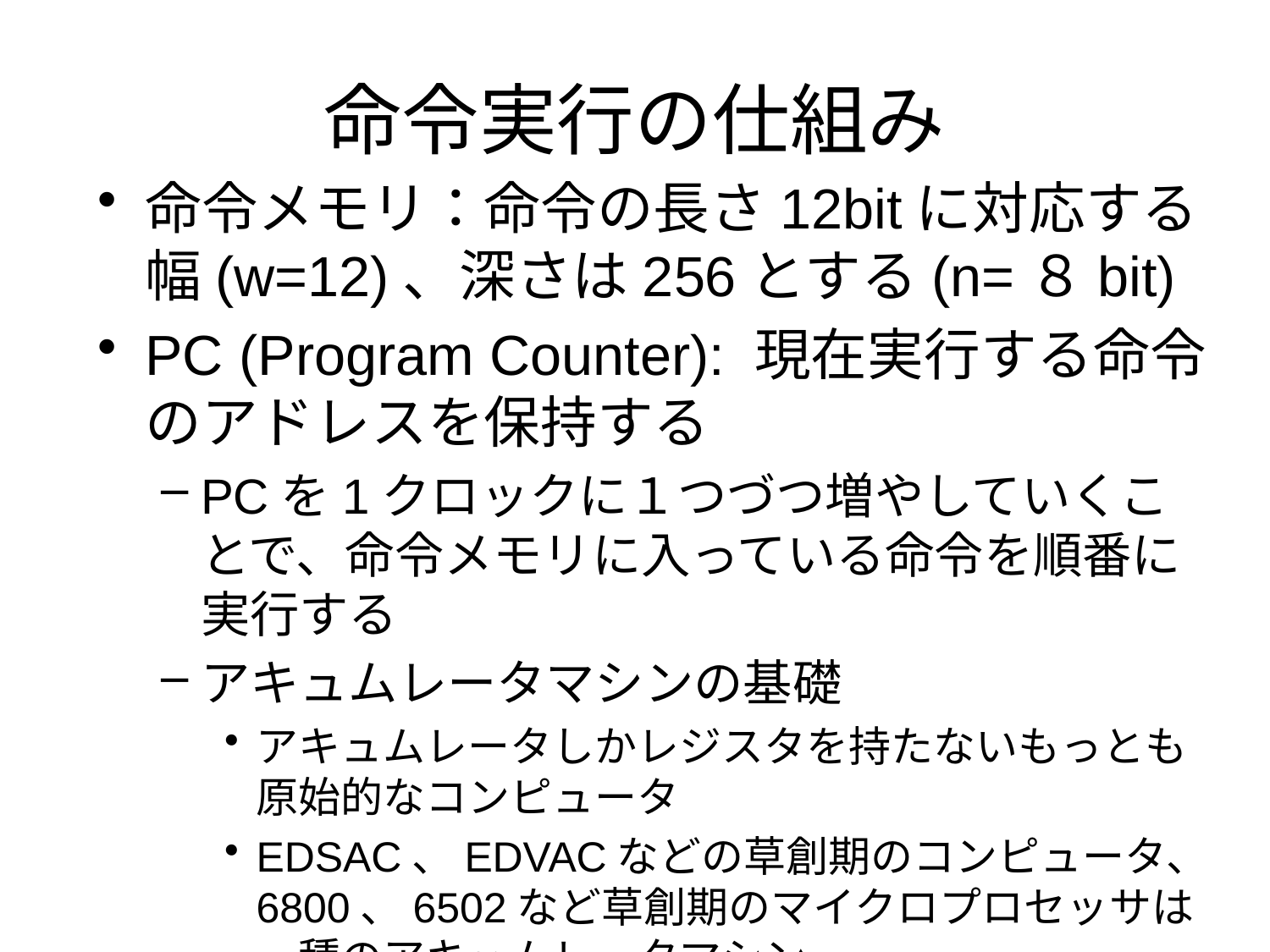

# 命令実行の仕組み
命令メモリ：命令の長さ12bitに対応する幅(w=12)、深さは256とする(n=８bit)
PC (Program Counter): 現在実行する命令のアドレスを保持する
PCを1クロックに１つづつ増やしていくことで、命令メモリに入っている命令を順番に実行する
アキュムレータマシンの基礎
アキュムレータしかレジスタを持たないもっとも原始的なコンピュータ
EDSAC、EDVACなどの草創期のコンピュータ、6800、6502など草創期のマイクロプロセッサは一種のアキュムレータマシン